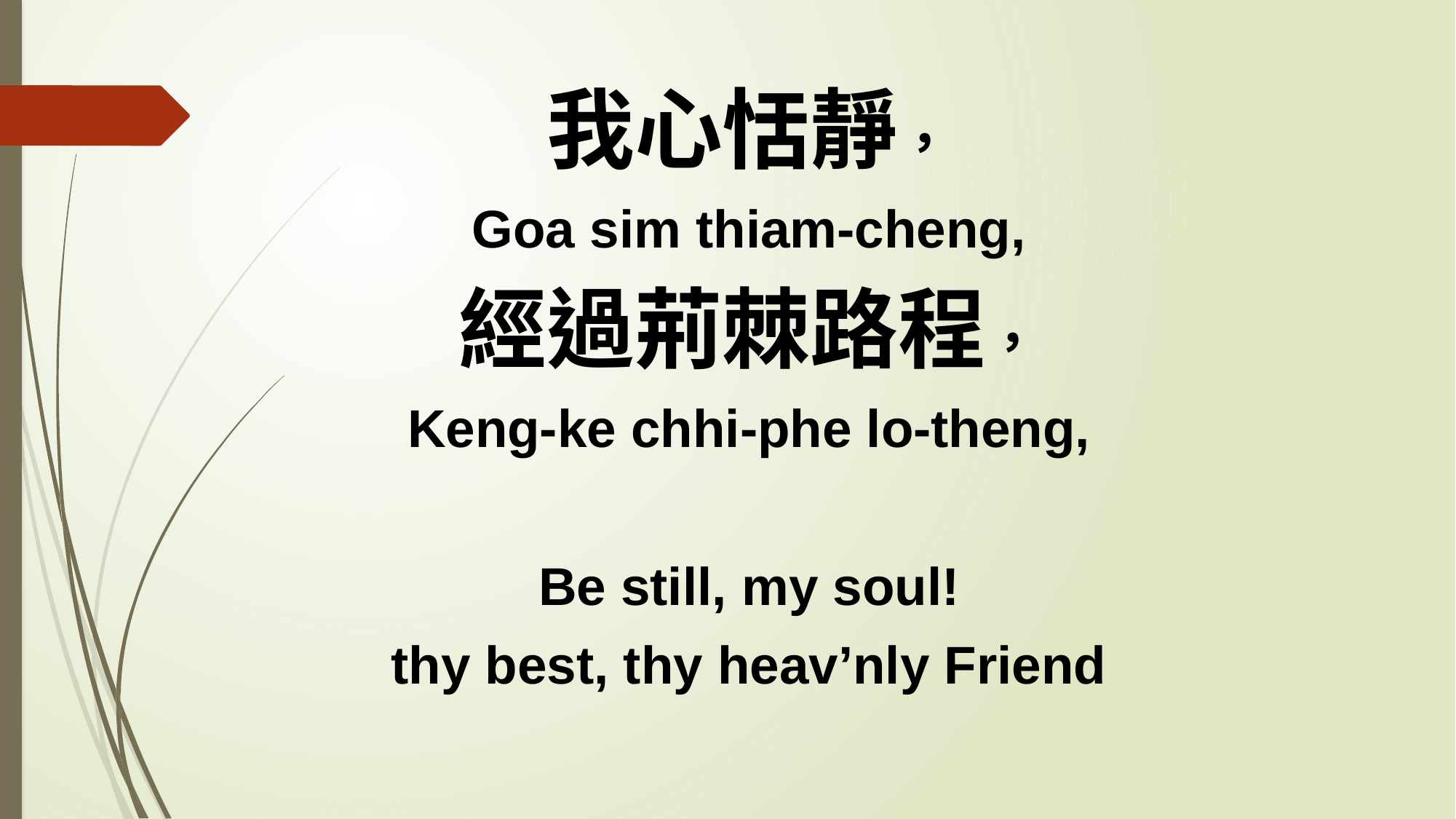

我心恬靜，
Goa sim thiam-cheng,
經過荊棘路程，
Keng-ke chhi-phe lo-theng,

Be still, my soul!
thy best, thy heav’nly Friend